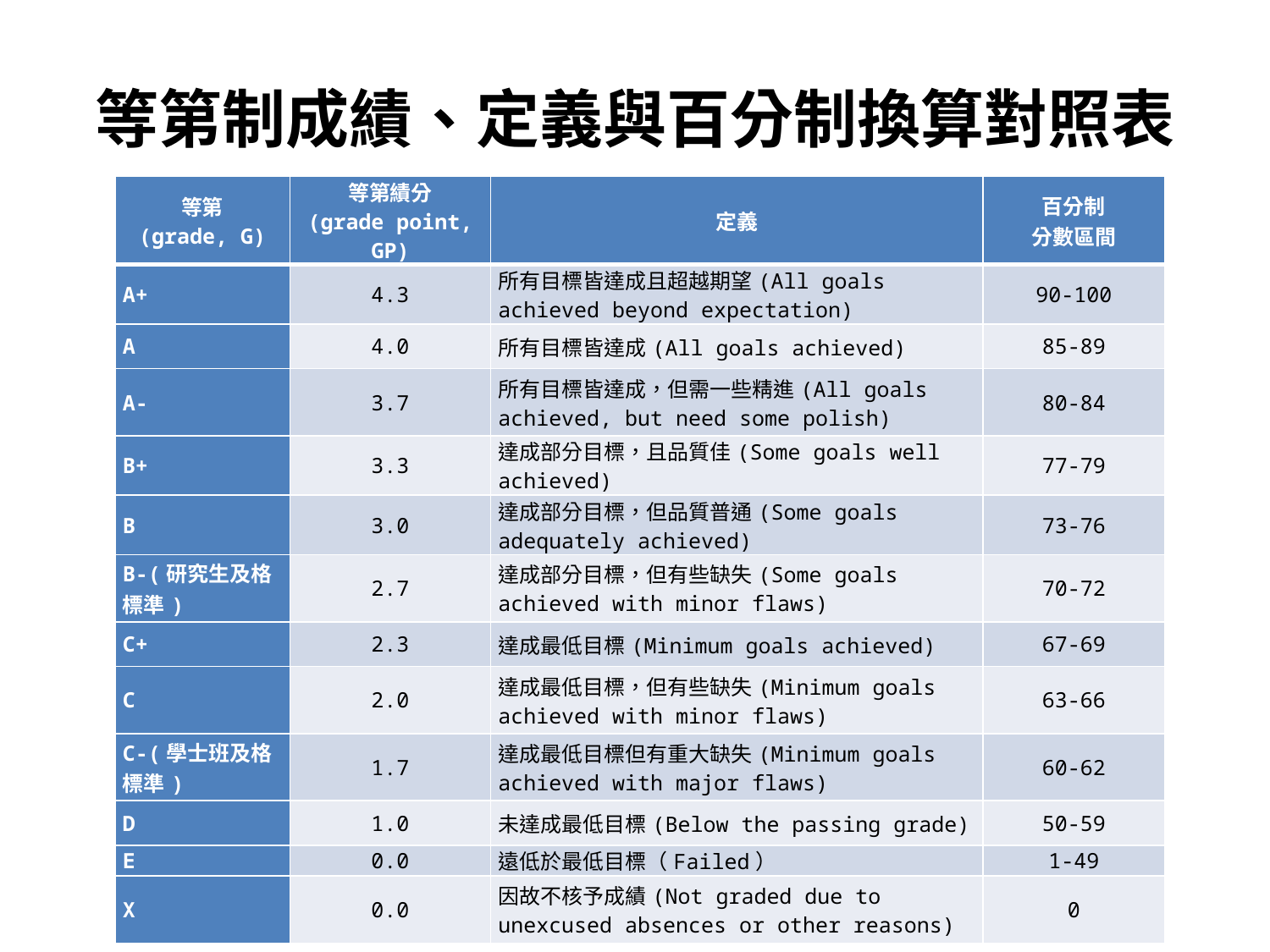

# 等第制成績、定義與百分制換算對照表
| 等第 (grade, G) | 等第績分 (grade point, GP) | 定義 | 百分制 分數區間 |
| --- | --- | --- | --- |
| A+ | 4.3 | 所有目標皆達成且超越期望(All goals achieved beyond expectation) | 90-100 |
| A | 4.0 | 所有目標皆達成(All goals achieved) | 85-89 |
| A- | 3.7 | 所有目標皆達成，但需一些精進(All goals achieved, but need some polish) | 80-84 |
| B+ | 3.3 | 達成部分目標，且品質佳(Some goals well achieved) | 77-79 |
| B | 3.0 | 達成部分目標，但品質普通(Some goals adequately achieved) | 73-76 |
| B-(研究生及格標準) | 2.7 | 達成部分目標，但有些缺失(Some goals achieved with minor flaws) | 70-72 |
| C+ | 2.3 | 達成最低目標(Minimum goals achieved) | 67-69 |
| C | 2.0 | 達成最低目標，但有些缺失(Minimum goals achieved with minor flaws) | 63-66 |
| C-(學士班及格標準) | 1.7 | 達成最低目標但有重大缺失(Minimum goals achieved with major flaws) | 60-62 |
| D | 1.0 | 未達成最低目標(Below the passing grade) | 50-59 |
| E | 0.0 | 遠低於最低目標（Failed） | 1-49 |
| X | 0.0 | 因故不核予成績(Not graded due to unexcused absences or other reasons) | 0 |